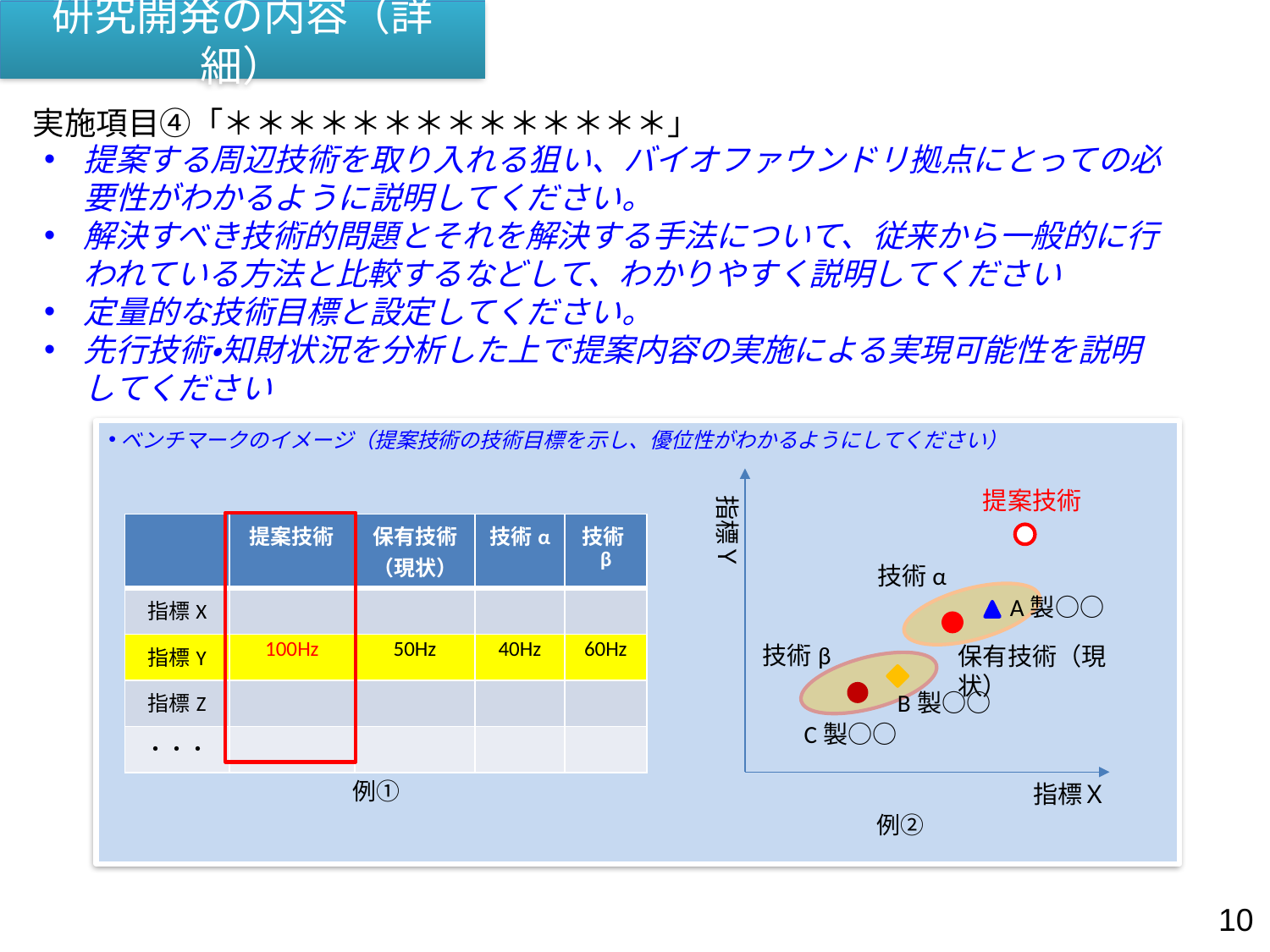

# 研究開発の内容（詳細）
実施項目④「＊＊＊＊＊＊＊＊＊＊＊＊＊＊」
提案する周辺技術を取り入れる狙い、バイオファウンドリ拠点にとっての必要性がわかるように説明してください。
解決すべき技術的問題とそれを解決する手法について、従来から一般的に行われている方法と比較するなどして、わかりやすく説明してください
定量的な技術目標と設定してください。
先行技術・知財状況を分析した上で提案内容の実施による実現可能性を説明してください
ベンチマークのイメージ（提案技術の技術目標を示し、優位性がわかるようにしてください）
提案技術
指標Ｙ

|  | 提案技術 | 保有技術 （現状） | 技術α | 技術β |
| --- | --- | --- | --- | --- |
| 指標X |  |  |  |  |
| 指標Y | 100Hz | 50Hz | 40Hz | 60Hz |
| 指標Z |  |  |  |  |
| ・・・ |  |  |  |  |

技術α
A製○○

技術β
保有技術（現状）

B製○○

C製○○
例①
指標Ｘ
例②
10